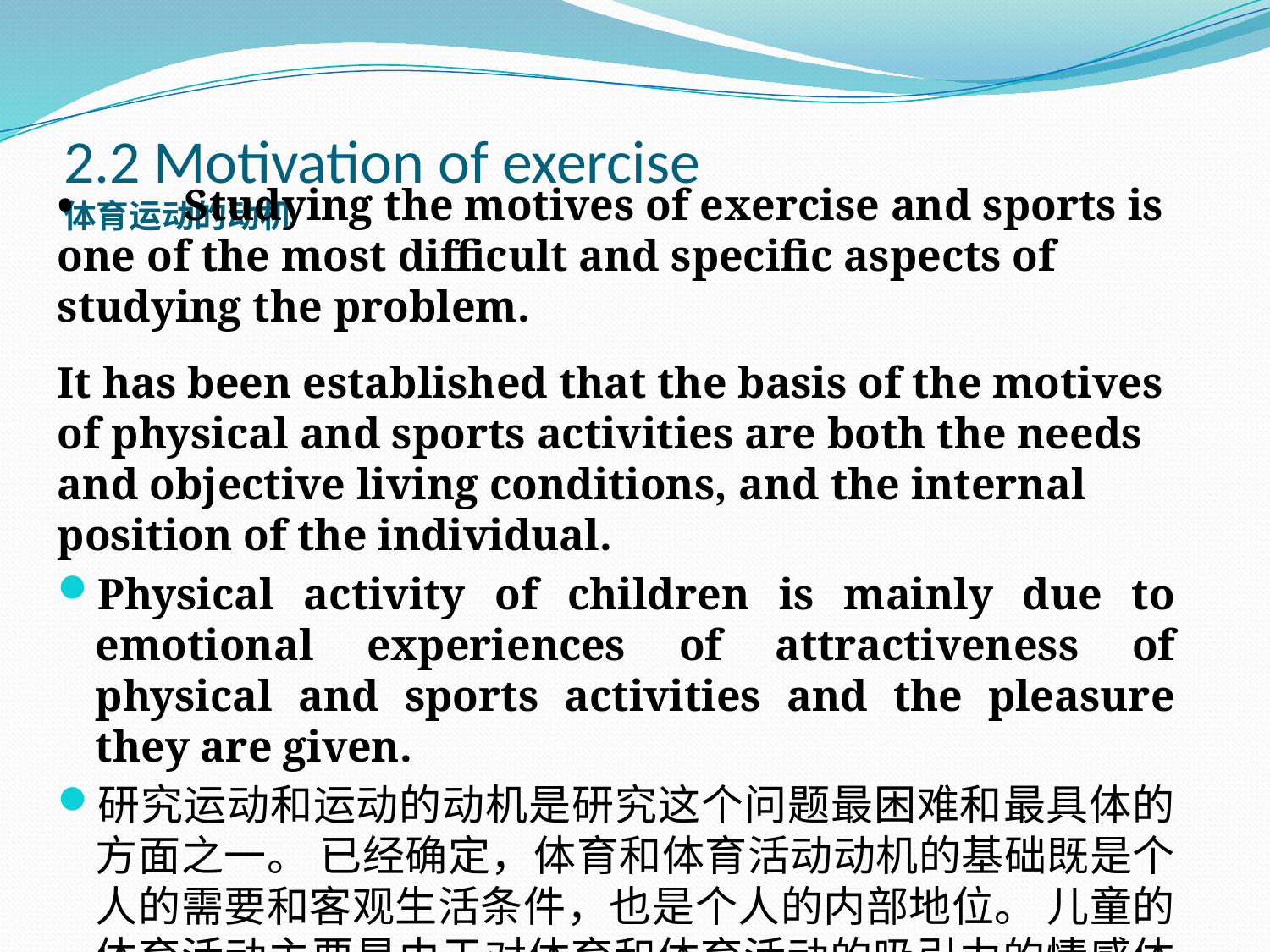

# 2.2 Motivation of exercise 体育运动的动机

•	Studying the motives of exercise and sports is one of the most difficult and specific aspects of studying the problem.
It has been established that the basis of the motives of physical and sports activities are both the needs and objective living conditions, and the internal position of the individual.
Physical activity of children is mainly due to emotional experiences of attractiveness of physical and sports activities and the pleasure they are given.
研究运动和运动的动机是研究这个问题最困难和最具体的方面之一。 已经确定，体育和体育活动动机的基础既是个人的需要和客观生活条件，也是个人的内部地位。 儿童的体育活动主要是由于对体育和体育活动的吸引力的情感体验，以及他们得到的快乐。